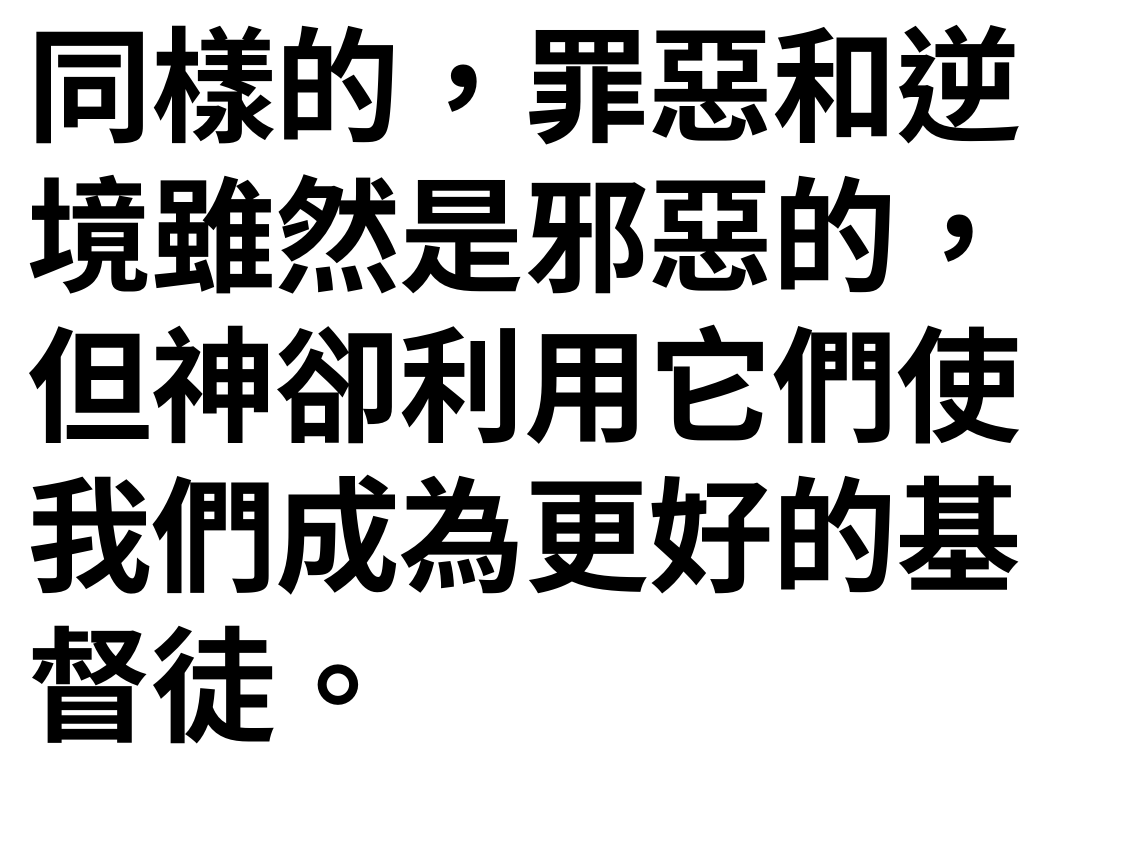

同樣的，罪惡和逆境雖然是邪惡的，但神卻利用它們使我們成為更好的基督徒。